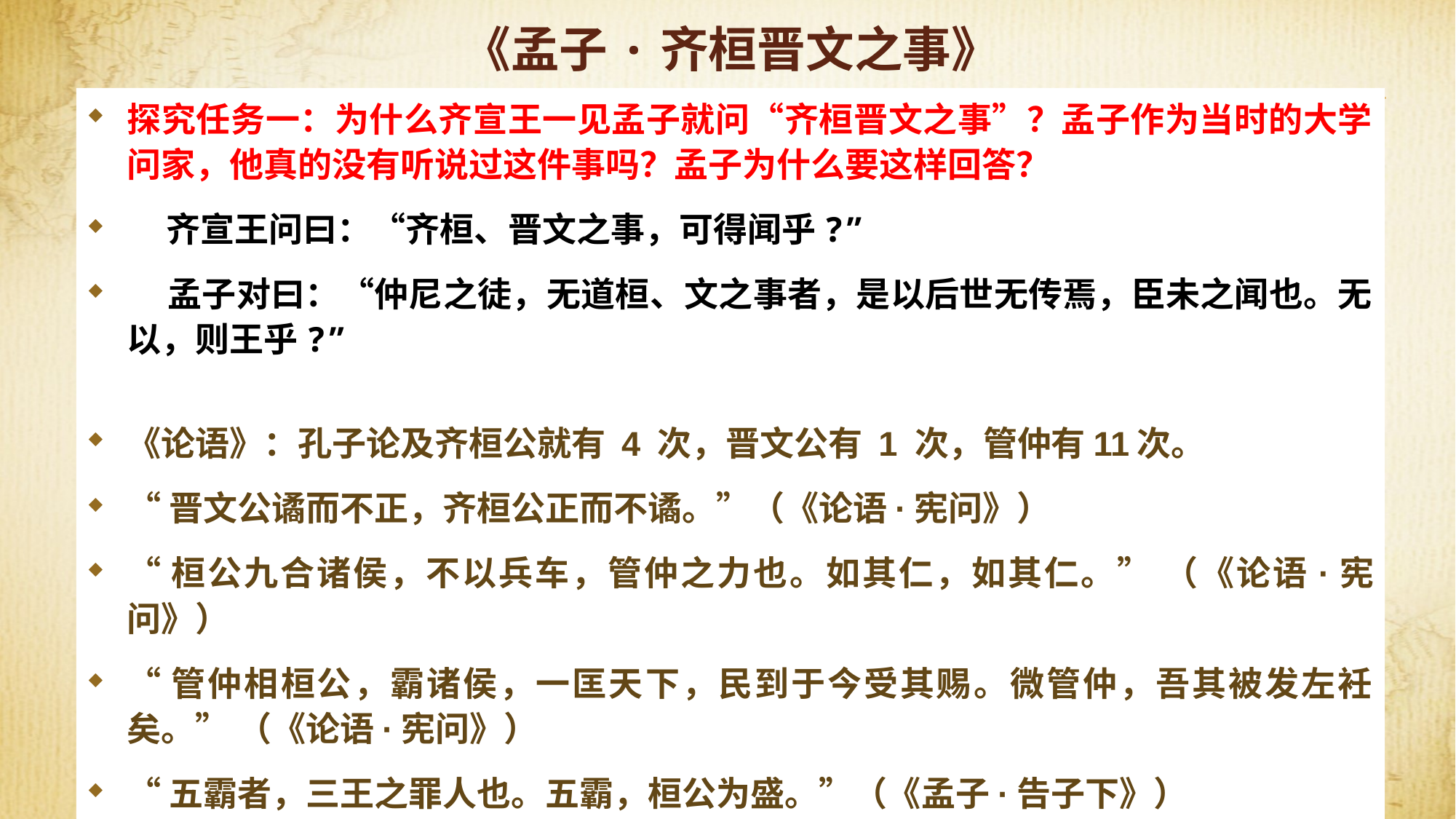

# 《孟子·齐桓晋文之事》
探究任务一：为什么齐宣王一见孟子就问“齐桓晋文之事”？孟子作为当时的大学问家，他真的没有听说过这件事吗？孟子为什么要这样回答？
    齐宣王问曰：“齐桓、晋文之事，可得闻乎?”
    孟子对曰：“仲尼之徒，无道桓、文之事者，是以后世无传焉，臣未之闻也。无以，则王乎?”

《论语》：孔子论及齐桓公就有 4 次，晋文公有 1 次，管仲有11次。
“晋文公谲而不正，齐桓公正而不谲。”（《论语·宪问》）
“桓公九合诸侯，不以兵车，管仲之力也。如其仁，如其仁。” （《论语·宪问》）
“管仲相桓公，霸诸侯，一匡天下，民到于今受其赐。微管仲，吾其被发左衽矣。” （《论语·宪问》）
“五霸者，三王之罪人也。五霸，桓公为盛。”（《孟子·告子下》）